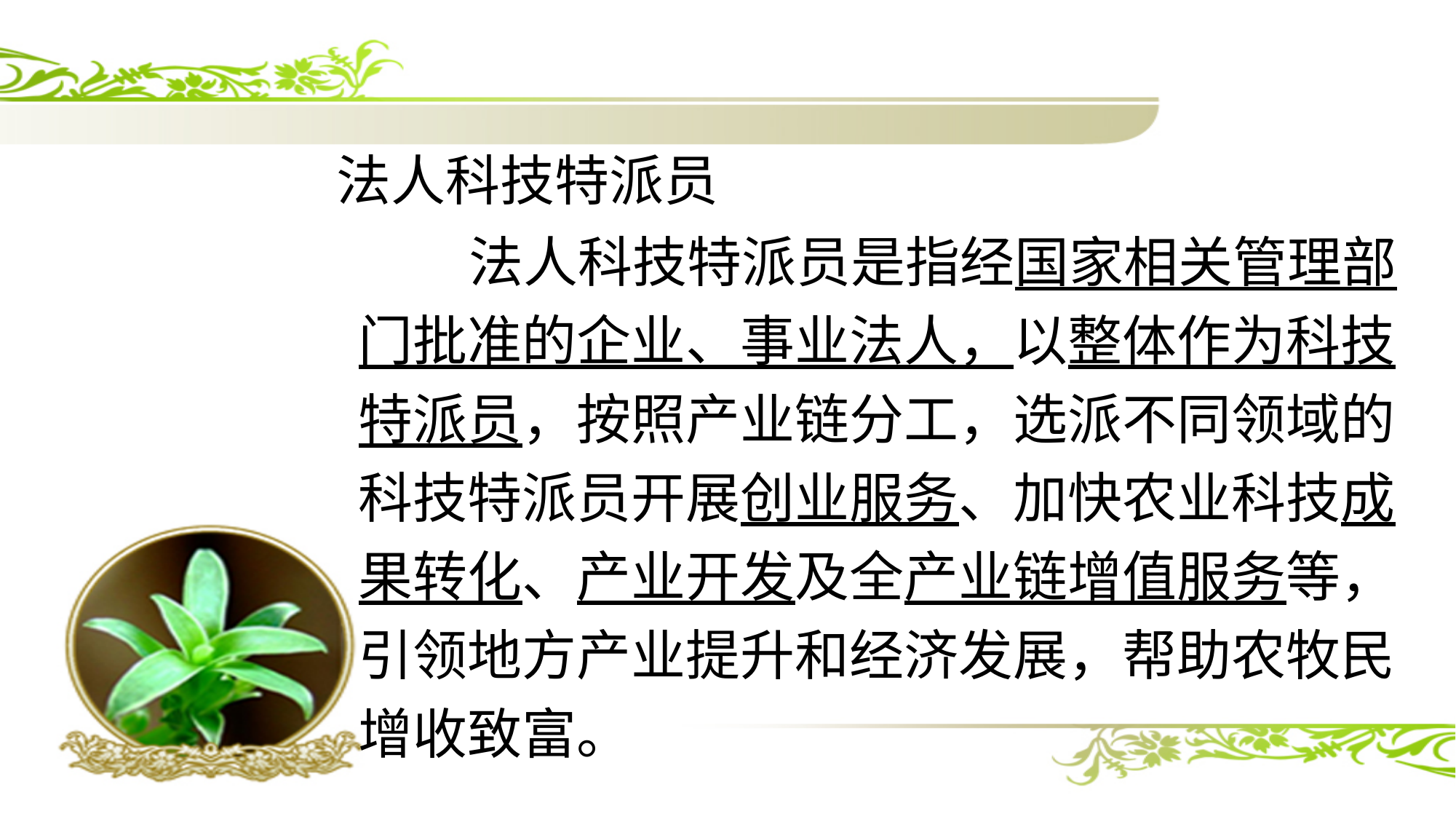

# 法人科技特派员
        法人科技特派员是指经国家相关管理部门批准的企业、事业法人，以整体作为科技特派员，按照产业链分工，选派不同领域的科技特派员开展创业服务、加快农业科技成果转化、产业开发及全产业链增值服务等，引领地方产业提升和经济发展，帮助农牧民增收致富。